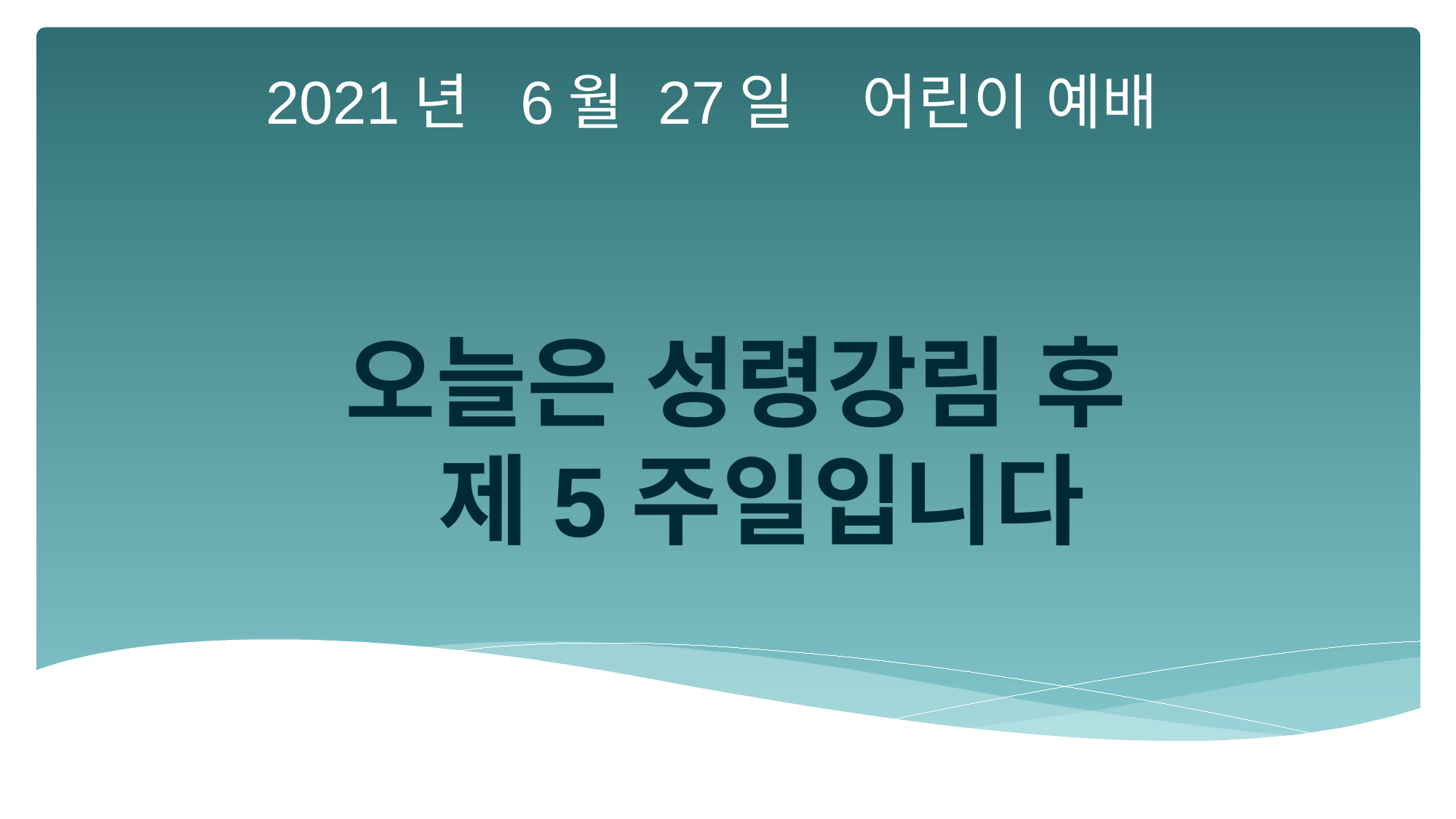

2021년  6월 27일    어린이 예배
오늘은 성령강림 후
 제5주일입니다